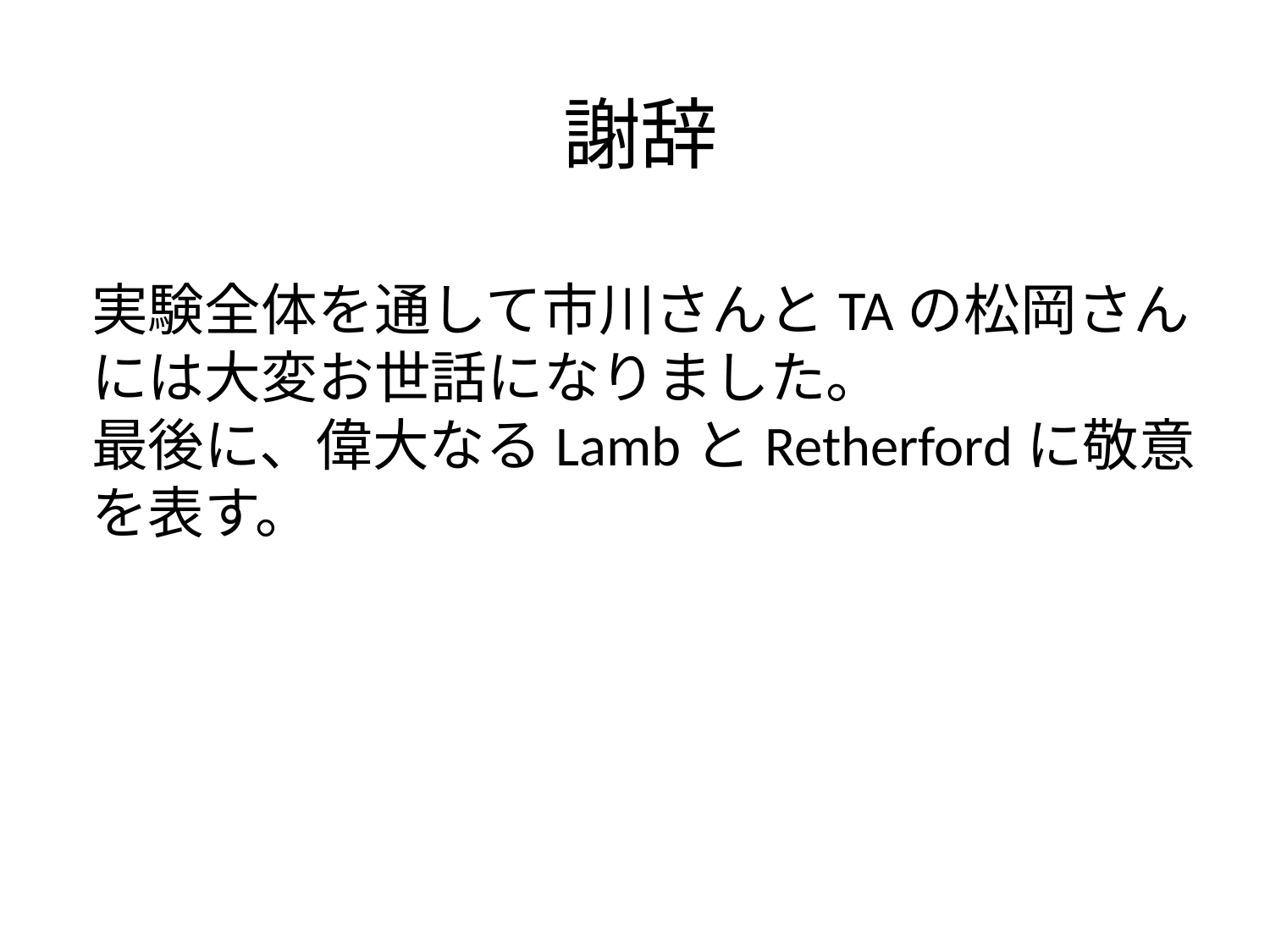

謝辞
実験全体を通して市川さんとTAの松岡さんには大変お世話になりました。
最後に、偉大なるLambとRetherfordに敬意を表す。